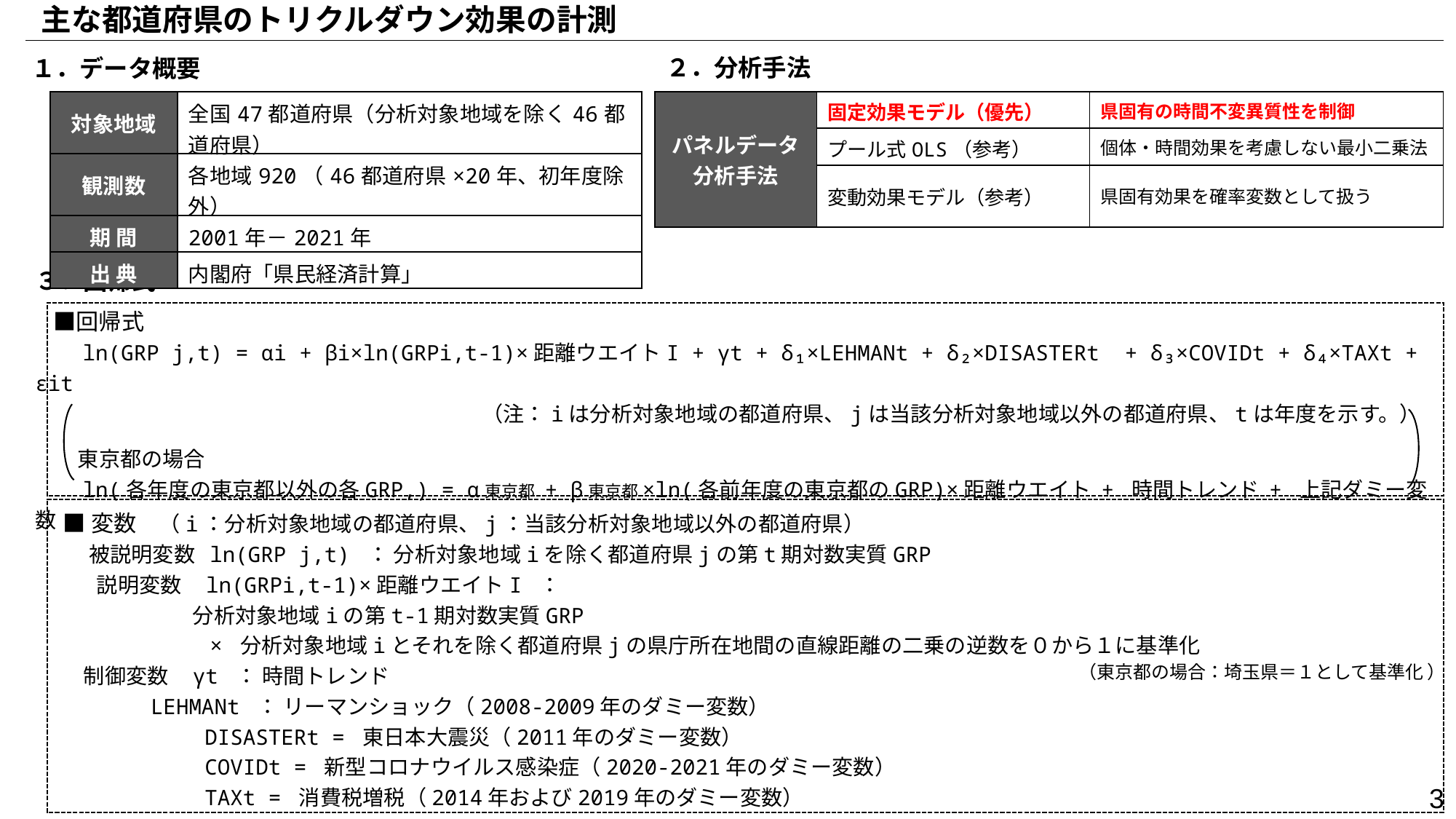

主な都道府県のトリクルダウン効果の計測
２．分析手法
１．データ概要
| パネルデータ 分析手法 | 固定効果モデル（優先） | 県固有の時間不変異質性を制御 |
| --- | --- | --- |
|  | プール式OLS（参考） | 個体・時間効果を考慮しない最小二乗法 |
|  | 変動効果モデル（参考） | 県固有効果を確率変数として扱う |
| 対象地域 | 全国47都道府県（分析対象地域を除く46都道府県） |
| --- | --- |
| 観測数 | 各地域920（46都道府県×20年、初年度除外） |
| 期 間 | 2001年－2021年 |
| 出 典 | 内閣府「県民経済計算」 |
３．回帰式
　■回帰式
　　ln(GRP j,t) = αi + βi×ln(GRPi,t-1)×距離ウエイトI + γt + δ₁×LEHMANt + δ₂×DISASTERt  + δ₃×COVIDt + δ₄×TAXt + εit
　　　　　　　　　　　　　　　　　　　　　（注：iは分析対象地域の都道府県、jは当該分析対象地域以外の都道府県、tは年度を示す。）
　　東京都の場合
　　ln(各年度の東京都以外の各GRP,) = α東京都 + β東京都×ln(各前年度の東京都のGRP)×距離ウエイト + 時間トレンド + 上記ダミー変数

 ■変数　（i：分析対象地域の都道府県、j：当該分析対象地域以外の都道府県）
 　被説明変数  ln(GRP j,t) ： 分析対象地域iを除く都道府県jの第t期対数実質GRP
 　説明変数    ln(GRPi,t-1)×距離ウエイトI ：
   　                    分析対象地域iの第t-1期対数実質GRP
   　                  　× 分析対象地域iとそれを除く都道府県jの県庁所在地間の直線距離の二乗の逆数を０から１に基準化
 　制御変数    γt ： 時間トレンド
   　          LEHMANt ： リーマンショック（2008-2009年のダミー変数） 　
　 　　　　　  DISASTERt = 東日本大震災（2011年のダミー変数）
　 　　　　　  COVIDt = 新型コロナウイルス感染症（2020-2021年のダミー変数）
　 　　　　　  TAXt = 消費税増税（2014年および2019年のダミー変数）
（東京都の場合：埼玉県＝１として基準化 ）
3